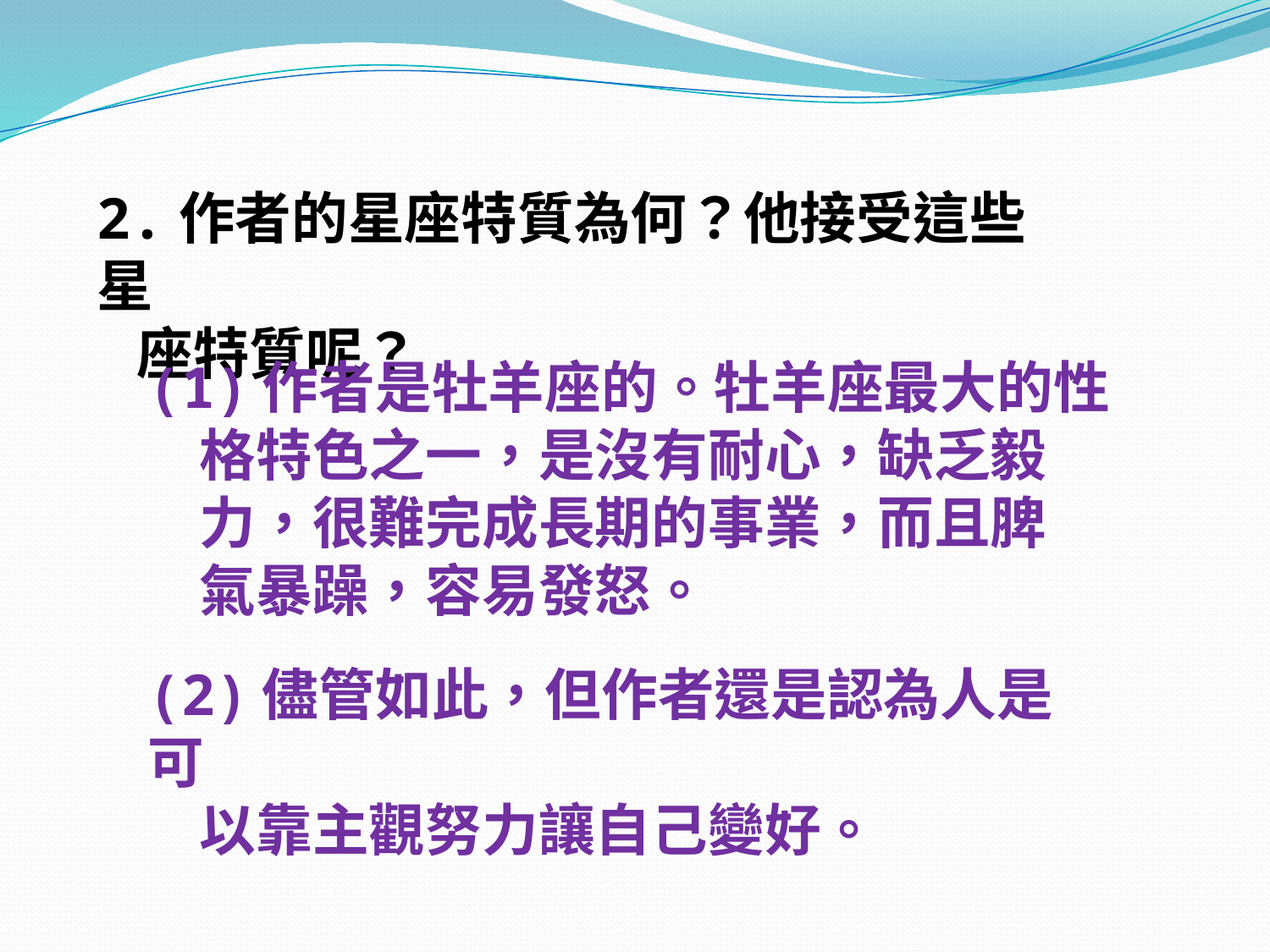

2.作者的星座特質為何？他接受這些星
  座特質呢？
(1)作者是牡羊座的。牡羊座最大的性
   格特色之一，是沒有耐心，缺乏毅
   力，很難完成長期的事業，而且脾
   氣暴躁，容易發怒。
(2)儘管如此，但作者還是認為人是可
   以靠主觀努力讓自己變好。